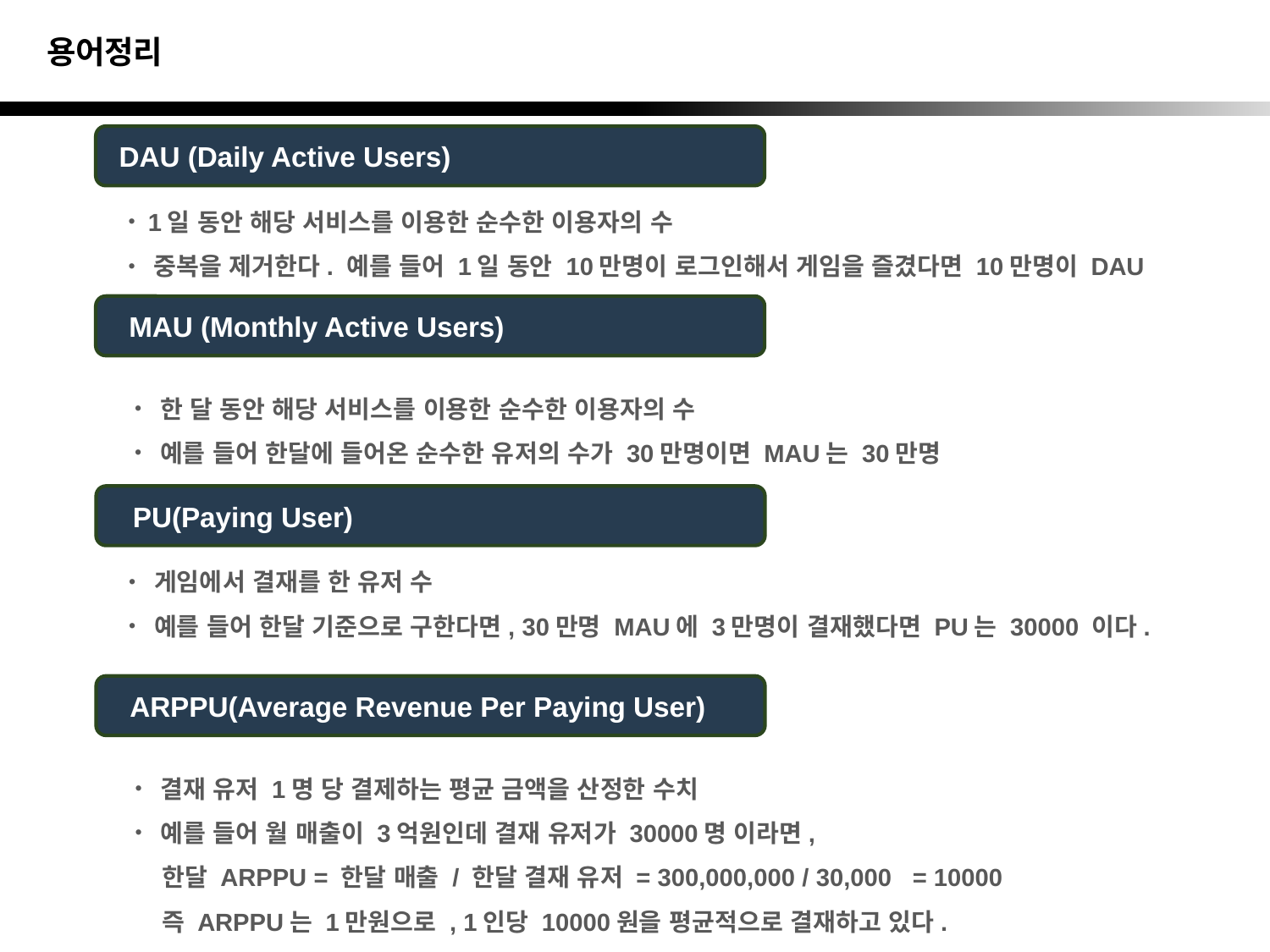

용어정리

DAU (Daily Active Users)
 1일 동안 해당 서비스를 이용한 순수한 이용자의 수
 중복을 제거한다. 예를 들어 1일 동안 10만명이 로그인해서 게임을 즐겼다면 10만명이 DAU

MAU (Monthly Active Users)
 한 달 동안 해당 서비스를 이용한 순수한 이용자의 수
 예를 들어 한달에 들어온 순수한 유저의 수가 30만명이면 MAU는 30만명

PU(Paying User)
 게임에서 결재를 한 유저 수
 예를 들어 한달 기준으로 구한다면, 30만명 MAU에 3만명이 결재했다면 PU는 30000 이다.

ARPPU(Average Revenue Per Paying User)
_
 결재 유저 1명 당 결제하는 평균 금액을 산정한 수치
 예를 들어 월 매출이 3억원인데 결재 유저가 30000명 이라면,
   한달 ARPPU = 한달 매출 / 한달 결재 유저 = 300,000,000 / 30,000   = 10000
   즉 ARPPU는 1만원으로 , 1인당 10000원을 평균적으로 결재하고 있다.